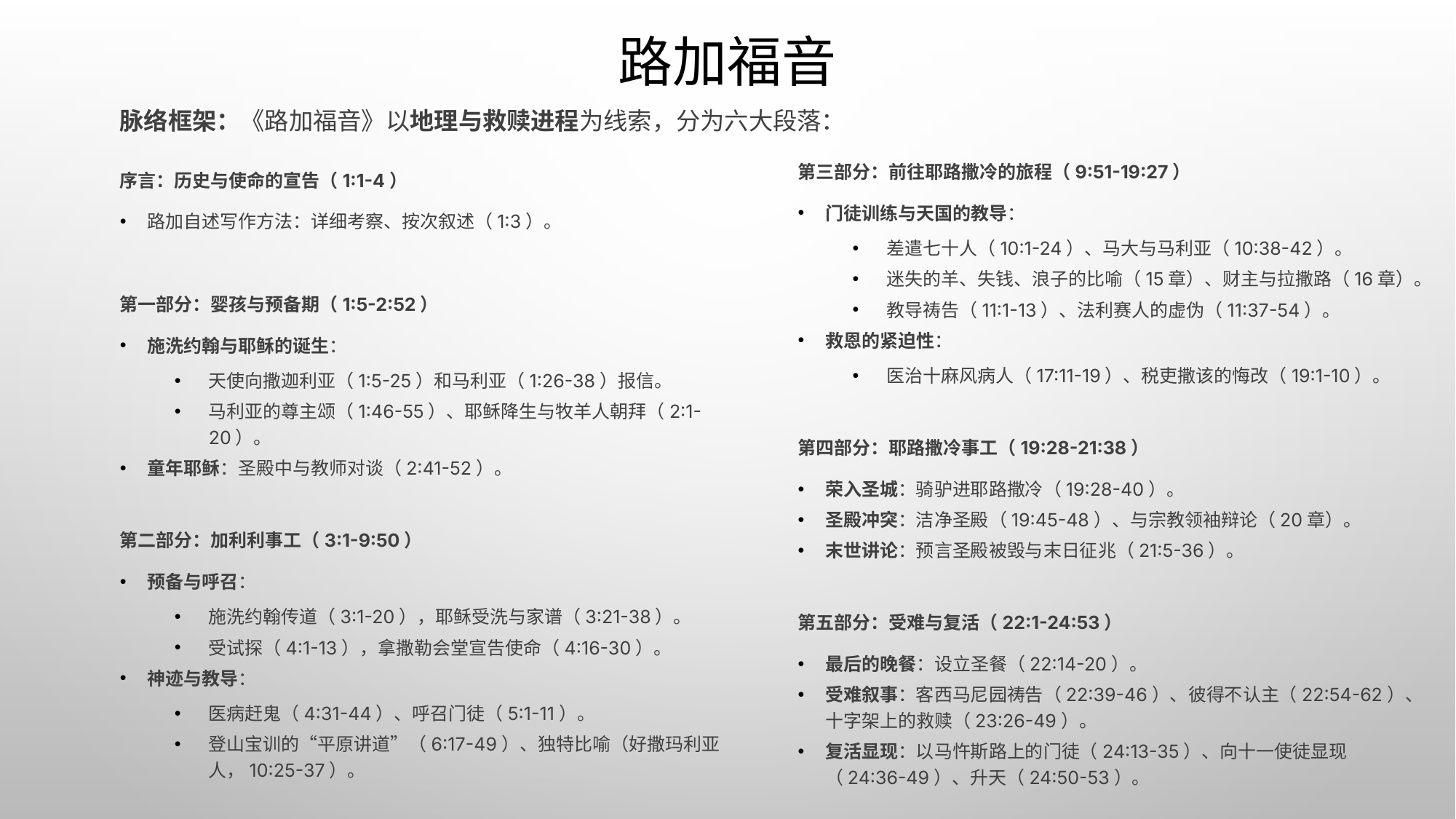

# 路加福音
脉络框架：《路加福音》以地理与救赎进程为线索，分为六大段落：

第三部分：前往耶路撒冷的旅程（9:51-19:27）
门徒训练与天国的教导：
差遣七十人（10:1-24）、马大与马利亚（10:38-42）。
迷失的羊、失钱、浪子的比喻（15章）、财主与拉撒路（16章）。
教导祷告（11:1-13）、法利赛人的虚伪（11:37-54）。
救恩的紧迫性：
医治十麻风病人（17:11-19）、税吏撒该的悔改（19:1-10）。

第四部分：耶路撒冷事工（19:28-21:38）
荣入圣城：骑驴进耶路撒冷（19:28-40）。
圣殿冲突：洁净圣殿（19:45-48）、与宗教领袖辩论（20章）。
末世讲论：预言圣殿被毁与末日征兆（21:5-36）。

第五部分：受难与复活（22:1-24:53）
最后的晚餐：设立圣餐（22:14-20）。
受难叙事：客西马尼园祷告（22:39-46）、彼得不认主（22:54-62）、十字架上的救赎（23:26-49）。
复活显现：以马忤斯路上的门徒（24:13-35）、向十一使徒显现（24:36-49）、升天（24:50-53）。
序言：历史与使命的宣告（1:1-4）
路加自述写作方法：详细考察、按次叙述（1:3）。

第一部分：婴孩与预备期（1:5-2:52）
施洗约翰与耶稣的诞生：
天使向撒迦利亚（1:5-25）和马利亚（1:26-38）报信。
马利亚的尊主颂（1:46-55）、耶稣降生与牧羊人朝拜（2:1-20）。
童年耶稣：圣殿中与教师对谈（2:41-52）。

第二部分：加利利事工（3:1-9:50）
预备与呼召：
施洗约翰传道（3:1-20），耶稣受洗与家谱（3:21-38）。
受试探（4:1-13），拿撒勒会堂宣告使命（4:16-30）。
神迹与教导：
医病赶鬼（4:31-44）、呼召门徒（5:1-11）。
登山宝训的“平原讲道”（6:17-49）、独特比喻（好撒玛利亚人，10:25-37）。